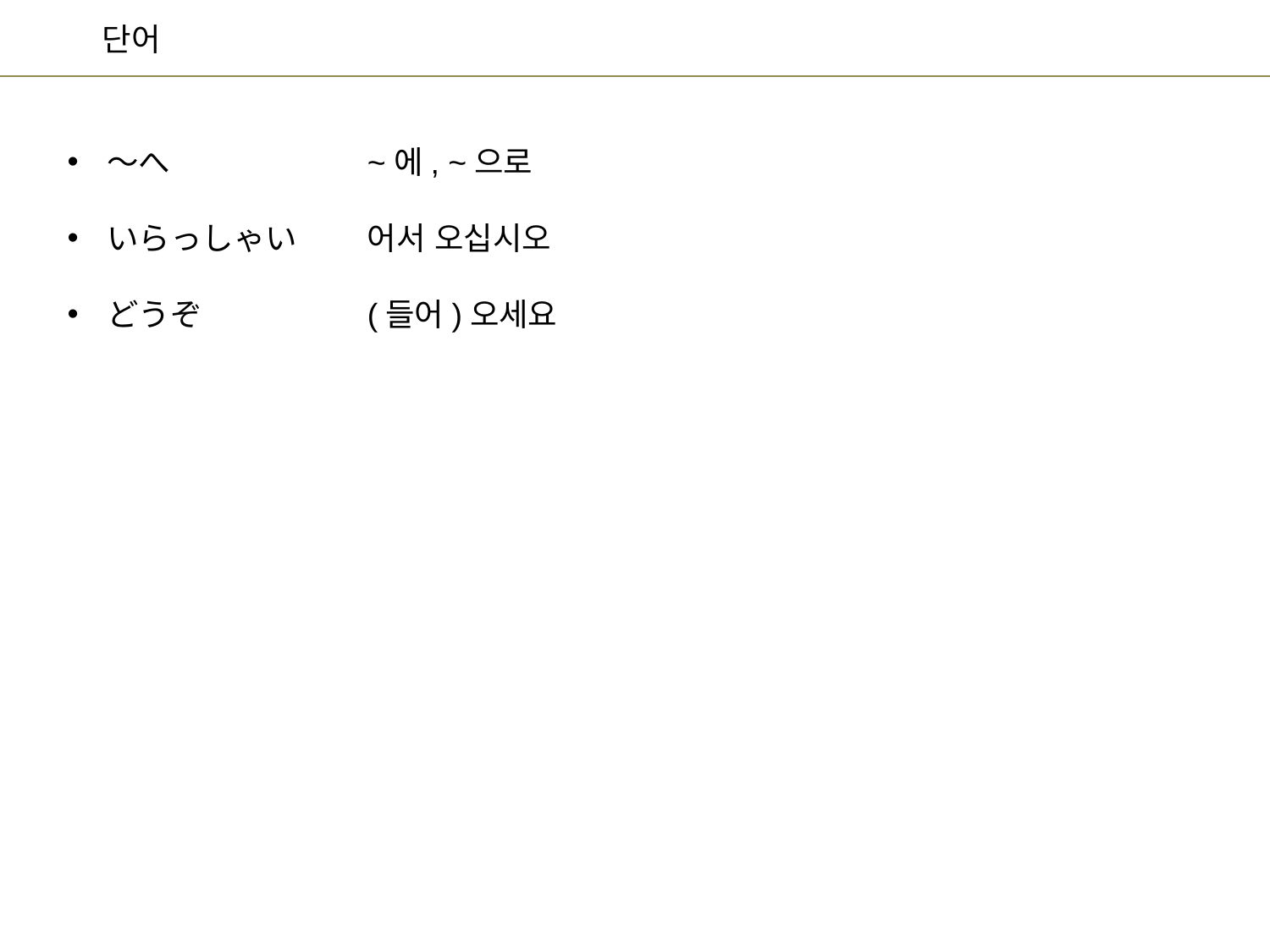

~에, ~으로

어서 오십시오

(들어)오세요
～へ

いらっしゃい

どうぞ